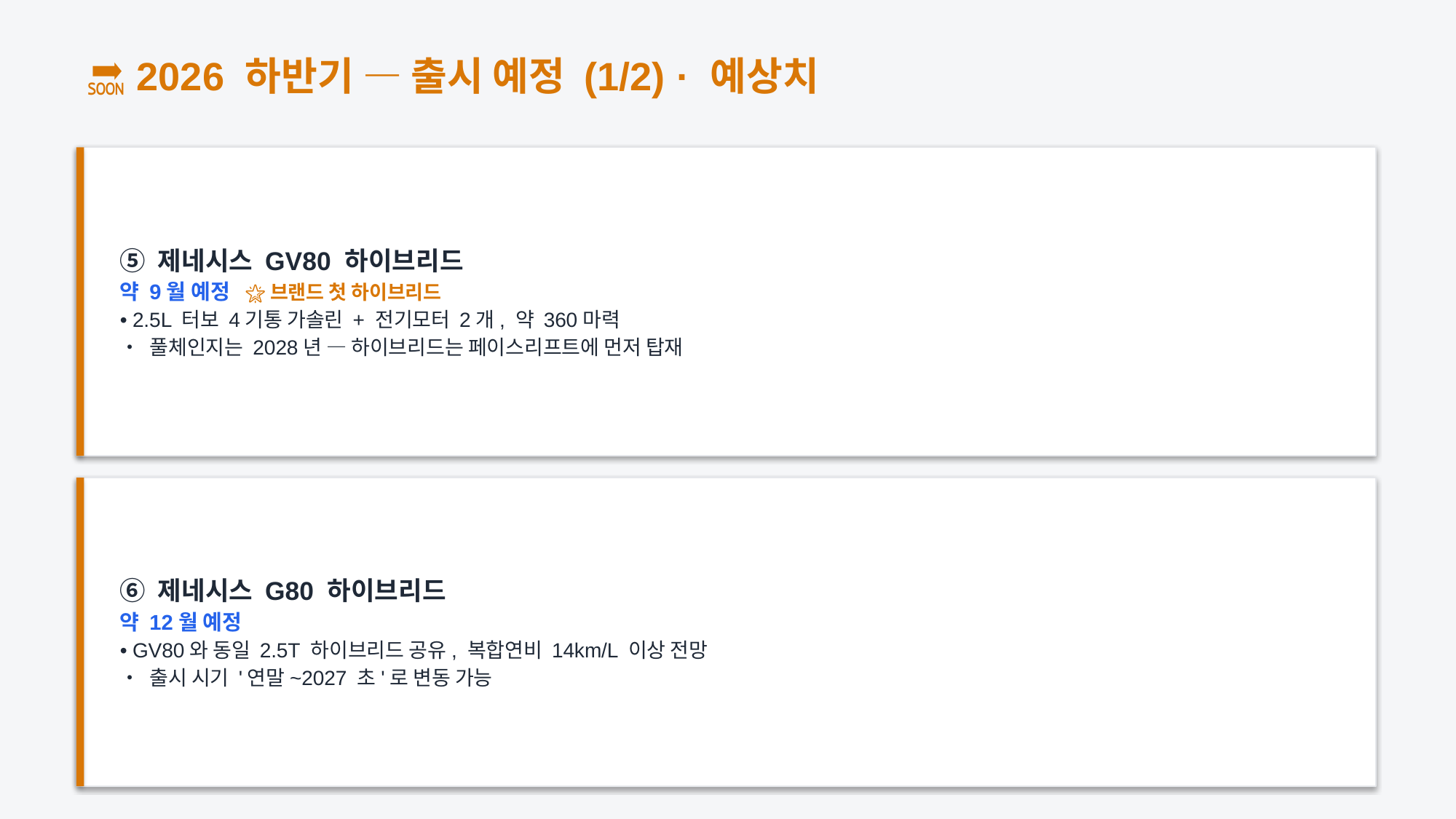

🔜 2026 하반기 — 출시 예정 (1/2) · 예상치

⑤ 제네시스 GV80 하이브리드
약 9월 예정   🌟 브랜드 첫 하이브리드
• 2.5L 터보 4기통 가솔린 + 전기모터 2개, 약 360마력
• 풀체인지는 2028년 — 하이브리드는 페이스리프트에 먼저 탑재

⑥ 제네시스 G80 하이브리드
약 12월 예정
• GV80와 동일 2.5T 하이브리드 공유, 복합연비 14km/L 이상 전망
• 출시 시기 '연말~2027 초'로 변동 가능